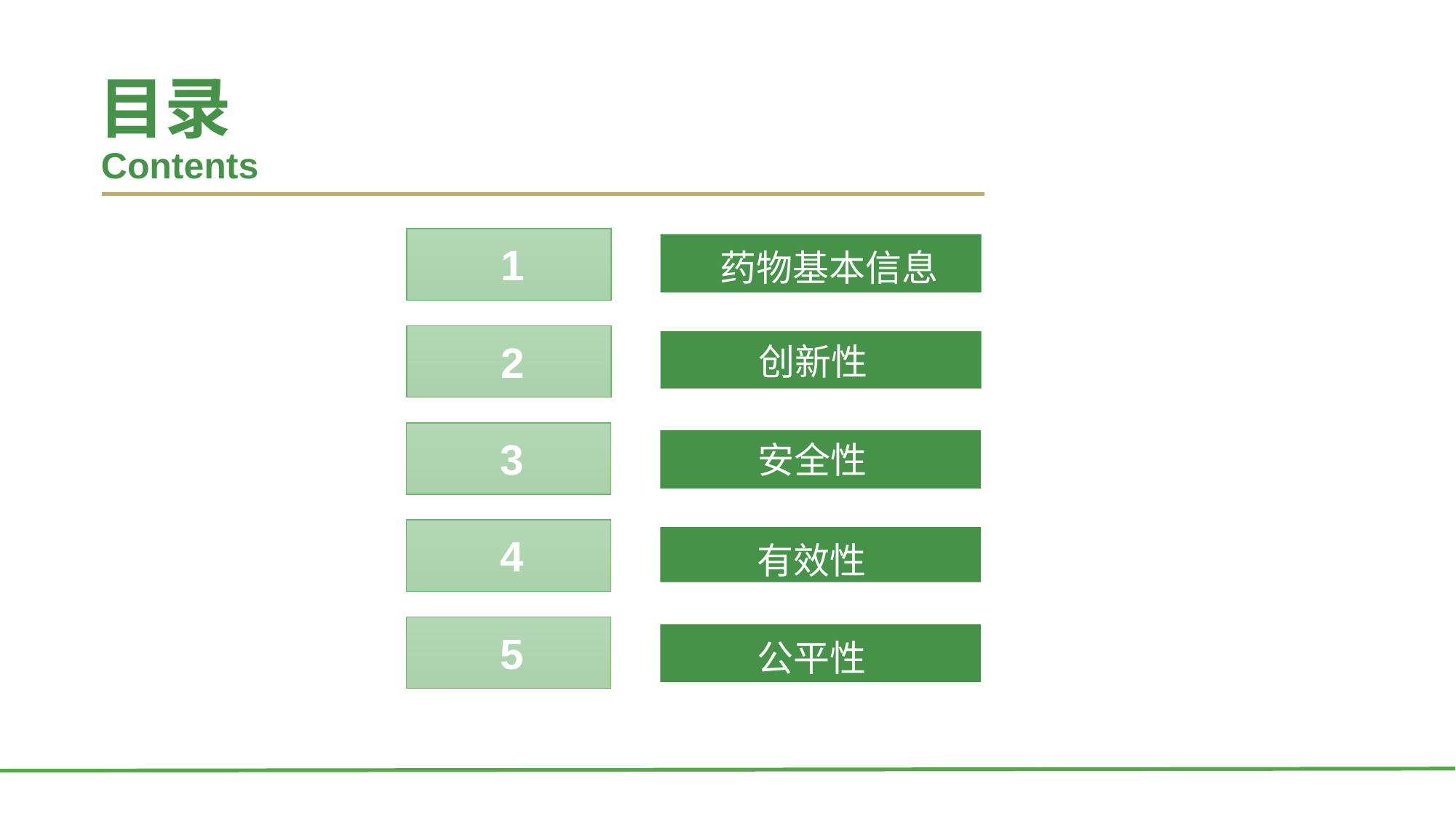

目录
Contents

1

药物基本信息

2

创新性

3

安全性

4

有效性

5

公平性